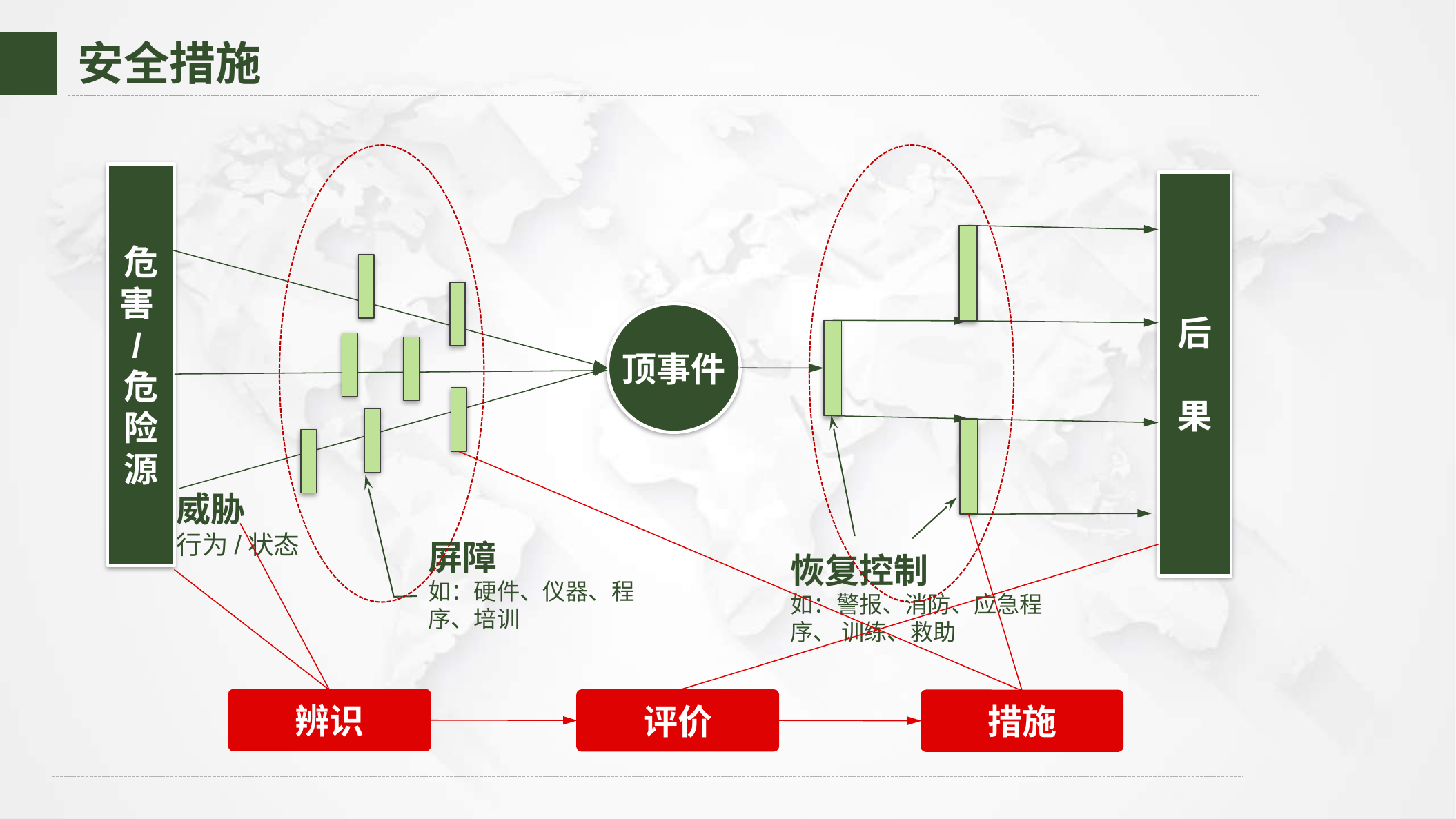

安全措施

危害/危险源

后

果

顶事件

威胁
行为/状态

屏障
如：硬件、仪器、程序、培训
恢复控制
如：警报、消防、应急程序、 训练、救助
辨识
评价
措施